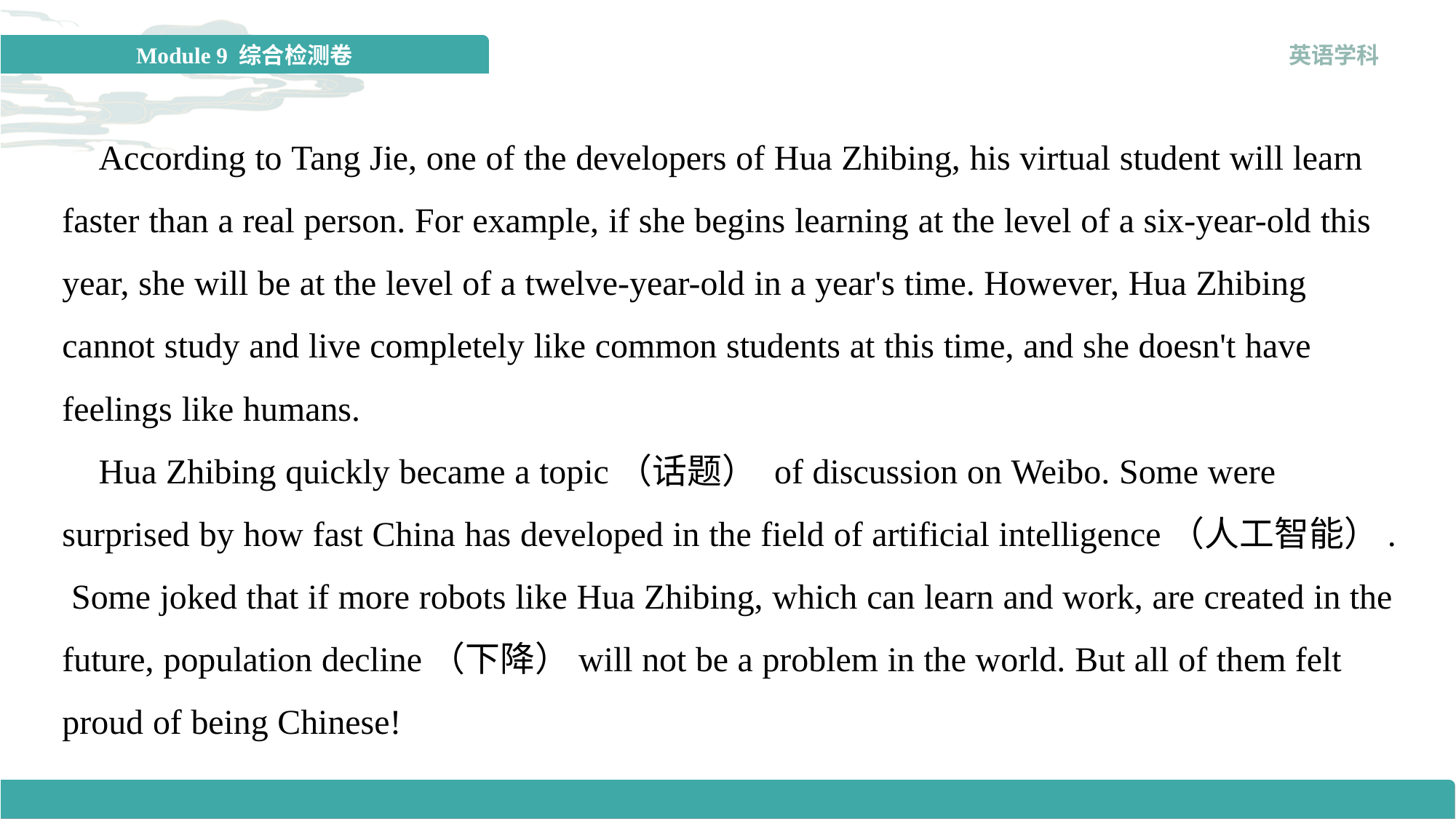

According to Tang Jie, one of the developers of Hua Zhibing, his virtual student will learn faster than a real person. For example, if she begins learning at the level of a six-year-old this year, she will be at the level of a twelve-year-old in a year's time. However, Hua Zhibing cannot study and live completely like common students at this time, and she doesn't have feelings like humans.
    Hua Zhibing quickly became a topic（话题） of discussion on Weibo. Some were surprised by how fast China has developed in the field of artificial intelligence（人工智能）. Some joked that if more robots like Hua Zhibing, which can learn and work, are created in the future, population decline（下降）will not be a problem in the world. But all of them felt proud of being Chinese!